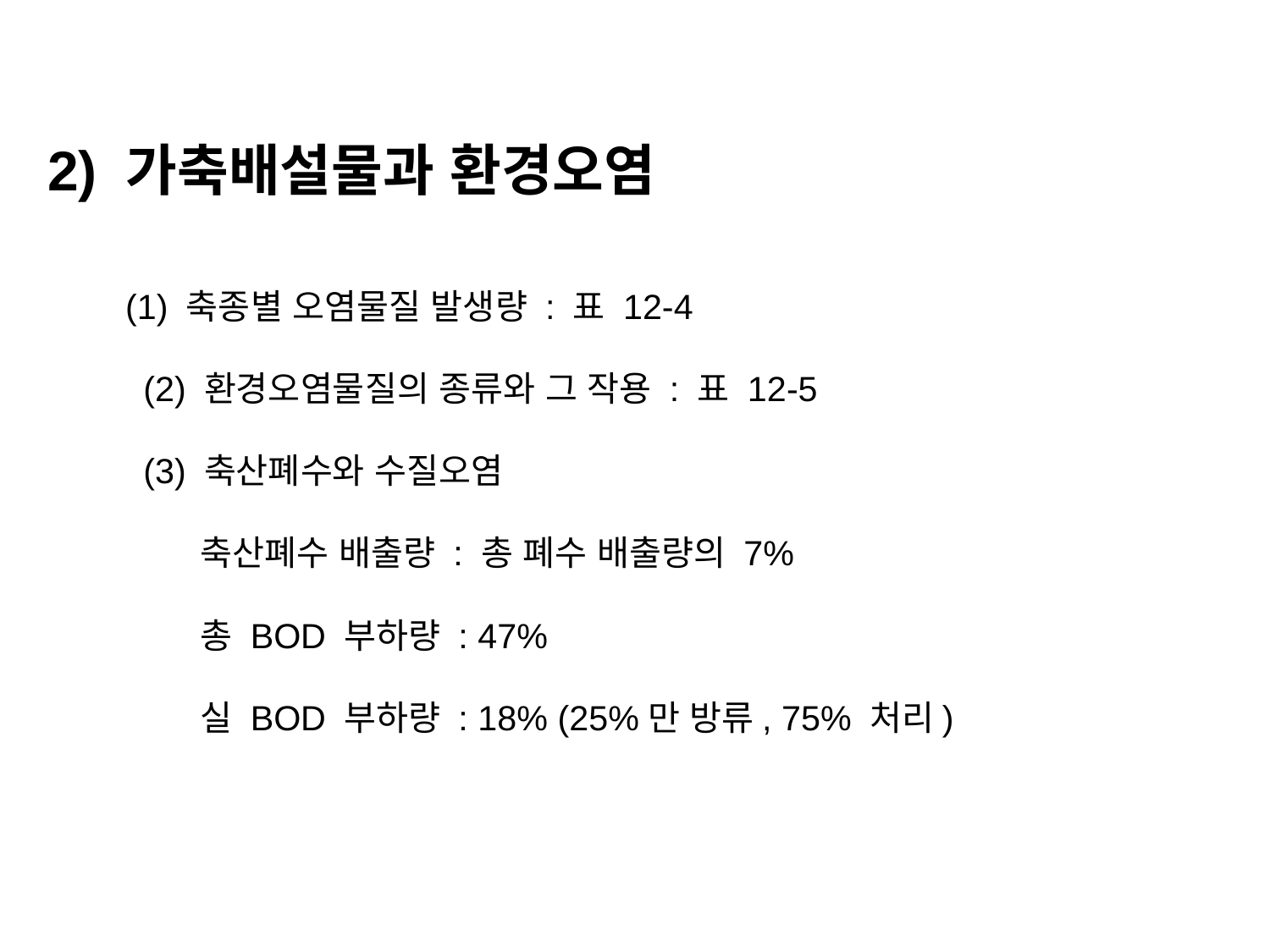

2) 가축배설물과 환경오염
        (1) 축종별 오염물질 발생량 : 표 12-4
     (2) 환경오염물질의 종류와 그 작용 : 표 12-5
     (3) 축산폐수와 수질오염
          축산폐수 배출량 : 총 폐수 배출량의 7%
          총 BOD 부하량 : 47%
          실 BOD 부하량 : 18% (25%만 방류, 75% 처리)